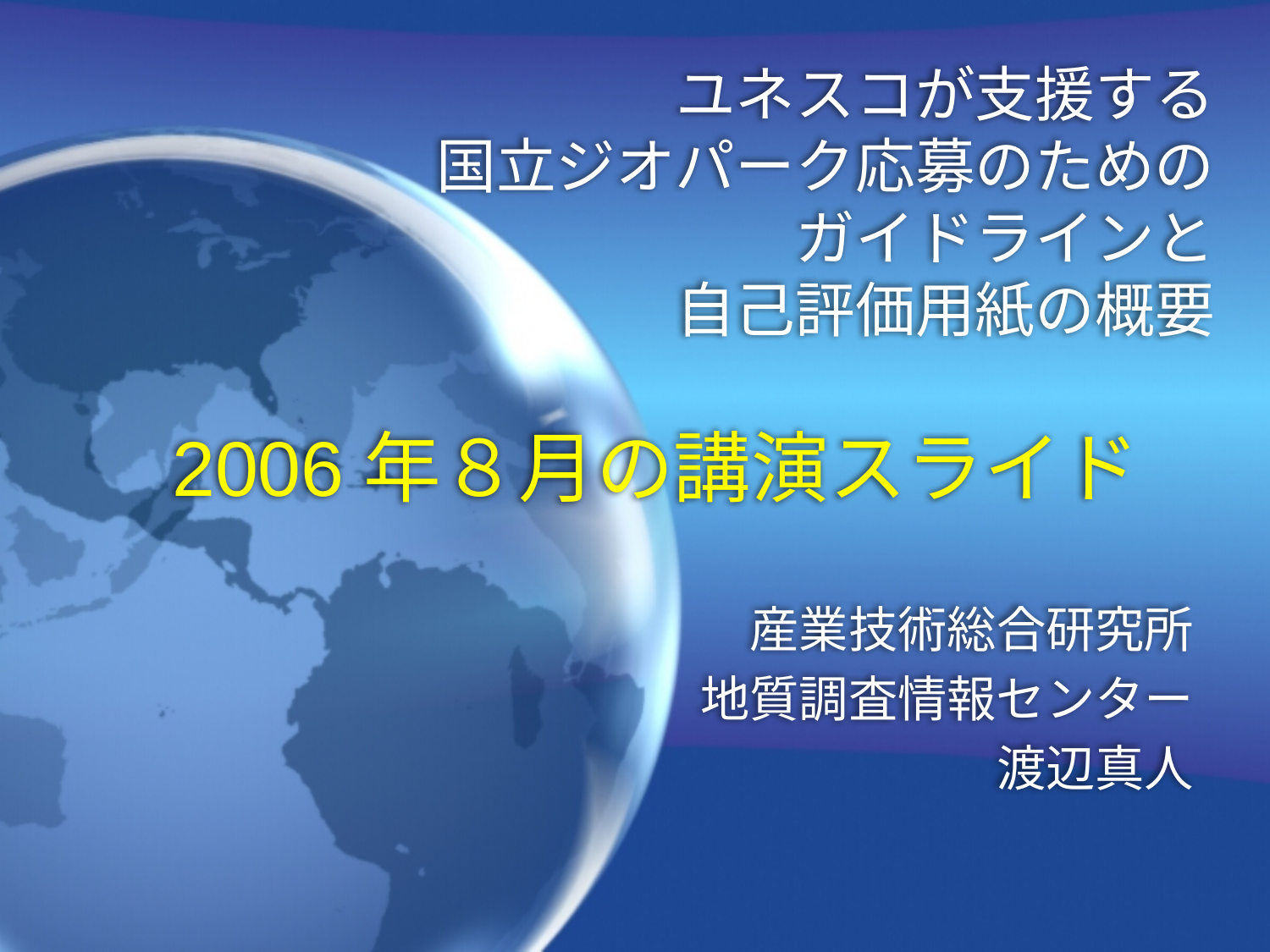

# ユネスコが支援する 国立ジオパーク応募のための ガイドラインと 自己評価用紙の概要
2006年８月の講演スライド
産業技術総合研究所
地質調査情報センター
渡辺真人